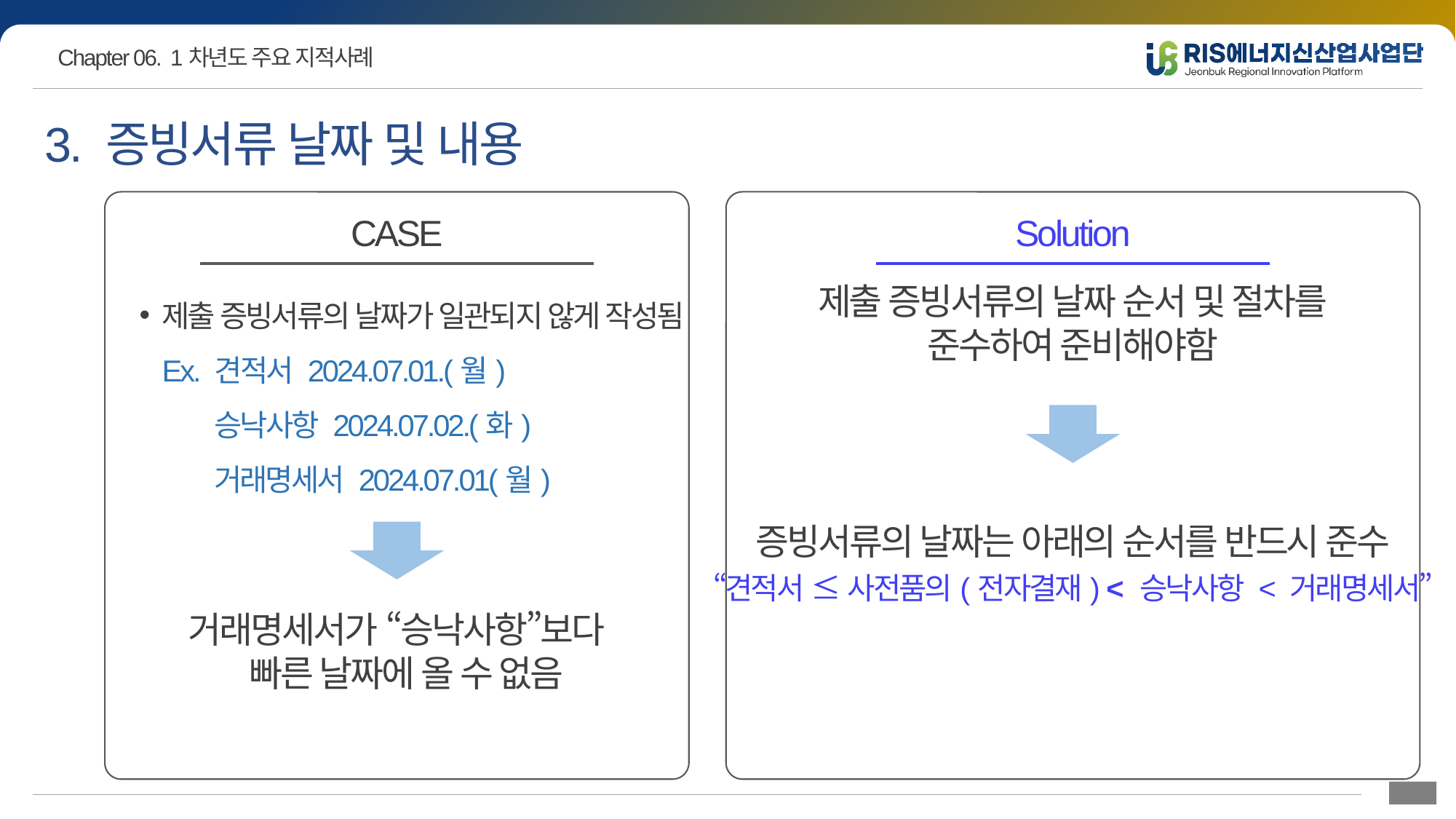

3. 증빙서류 날짜 및 내용

CASE
Solution
제출 증빙서류의 날짜가 일관되지 않게 작성됨
Ex. 견적서 2024.07.01.(월)
       승낙사항 2024.07.02.(화)
       거래명세서 2024.07.01(월)
제출 증빙서류의 날짜 순서 및 절차를
준수하여 준비해야함

증빙서류의 날짜는 아래의 순서를 반드시 준수
“견적서 ≤ 사전품의(전자결재) < 승낙사항 < 거래명세서”

거래명세서가 “승낙사항”보다
 빠른 날짜에 올 수 없음